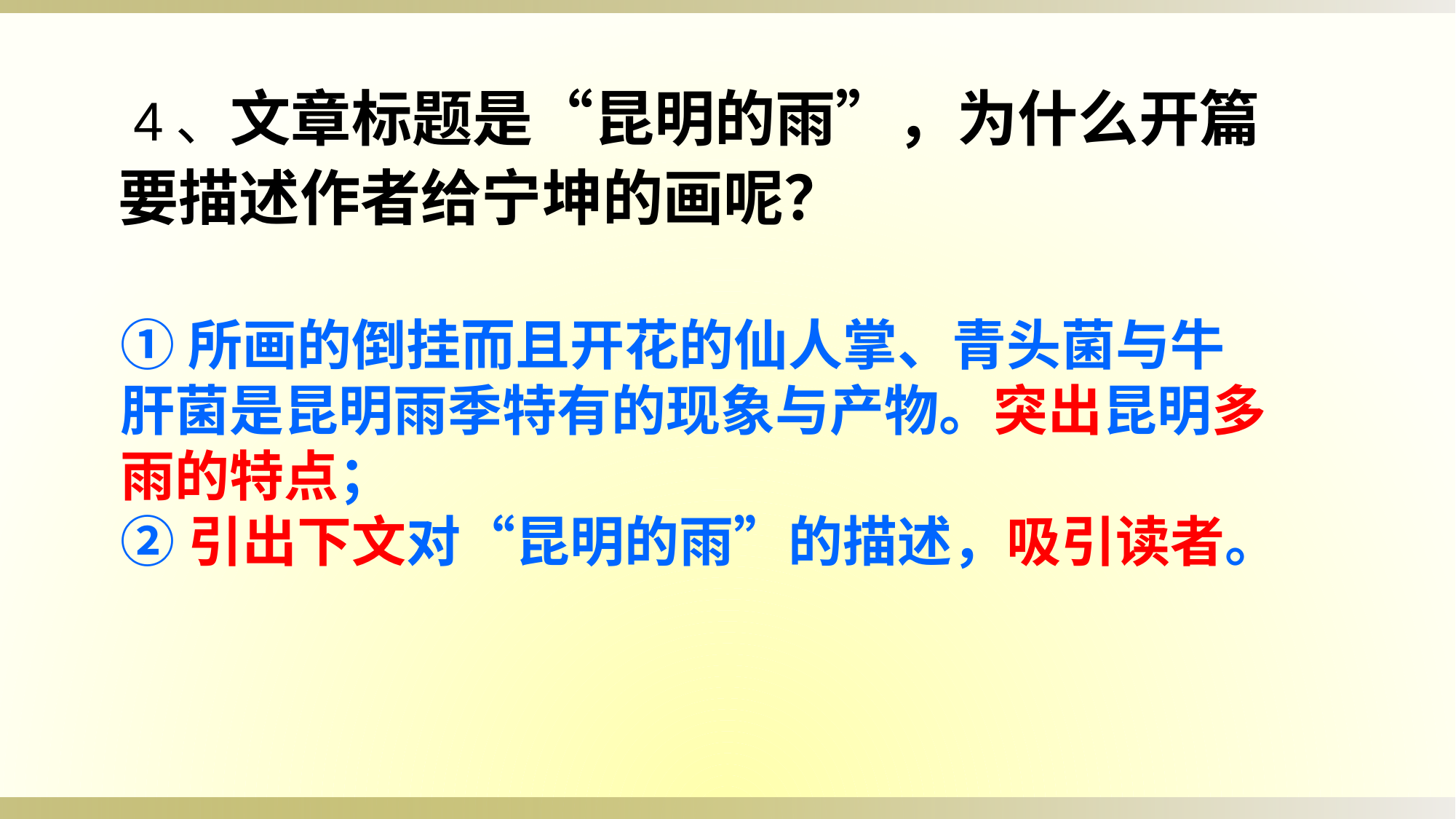

4、文章标题是“昆明的雨”，为什么开篇要描述作者给宁坤的画呢？
①所画的倒挂而且开花的仙人掌、青头菌与牛肝菌是昆明雨季特有的现象与产物。突出昆明多雨的特点；
②引出下文对“昆明的雨”的描述，吸引读者。